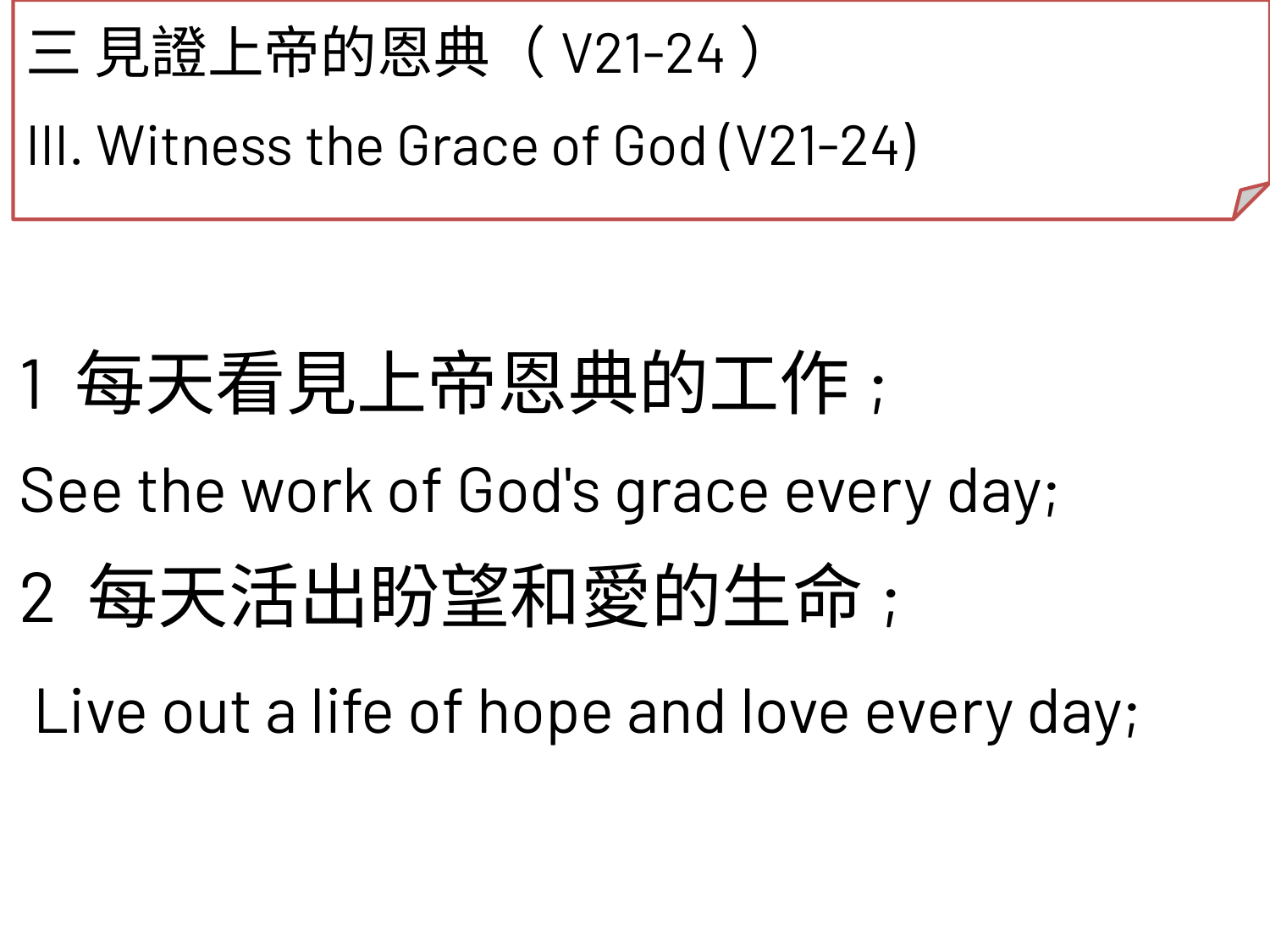

三 見證上帝的恩典（V21-24）
III. Witness the Grace of God (V21-24)
1 每天看見上帝恩典的工作;
See the work of God's grace every day;
2 每天活出盼望和愛的生命;
 Live out a life of hope and love every day;